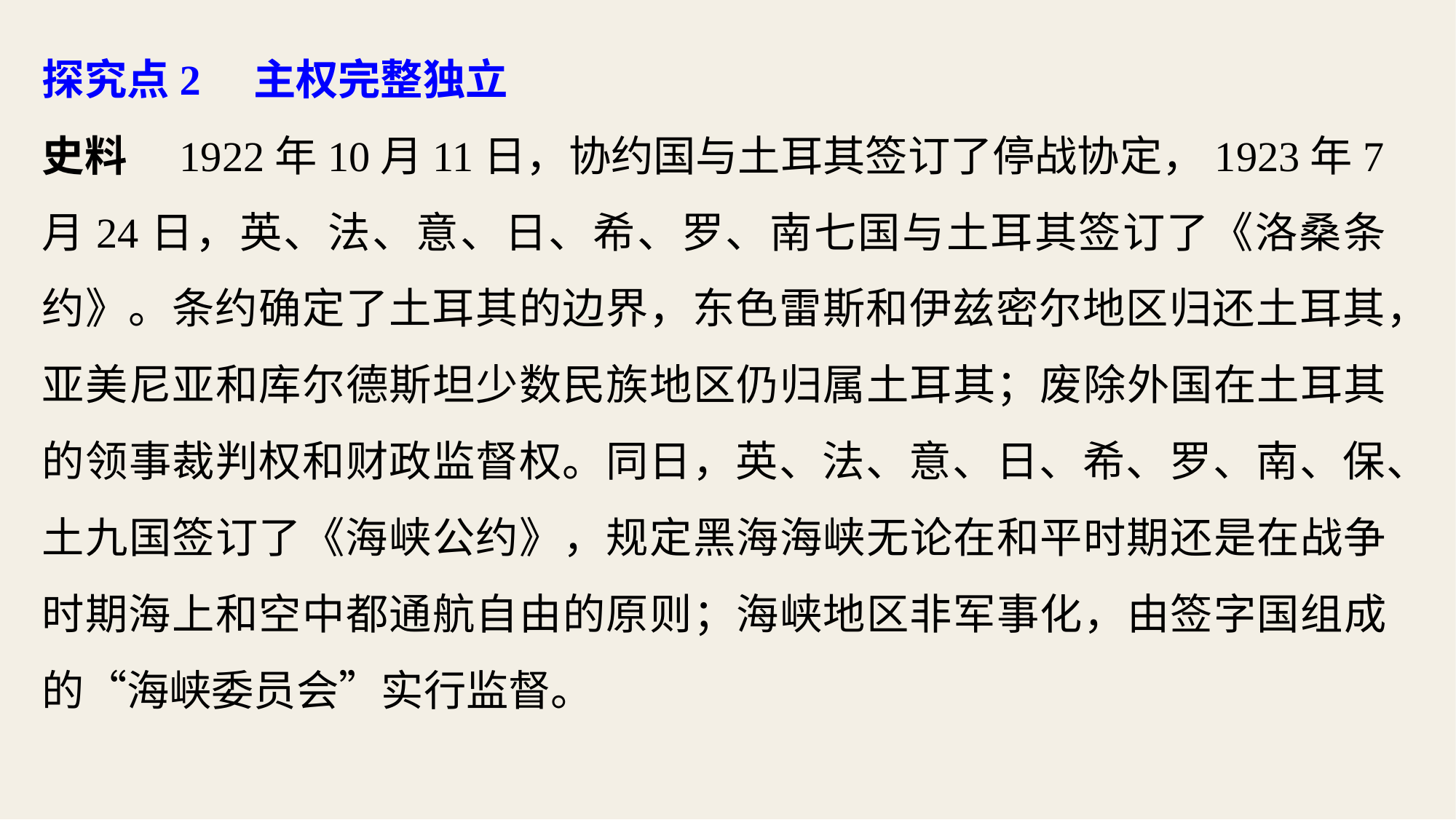

探究点2　主权完整独立
史料　1922年10月11日，协约国与土耳其签订了停战协定，1923年7月24日，英、法、意、日、希、罗、南七国与土耳其签订了《洛桑条约》。条约确定了土耳其的边界，东色雷斯和伊兹密尔地区归还土耳其，亚美尼亚和库尔德斯坦少数民族地区仍归属土耳其；废除外国在土耳其的领事裁判权和财政监督权。同日，英、法、意、日、希、罗、南、保、土九国签订了《海峡公约》，规定黑海海峡无论在和平时期还是在战争时期海上和空中都通航自由的原则；海峡地区非军事化，由签字国组成的“海峡委员会”实行监督。